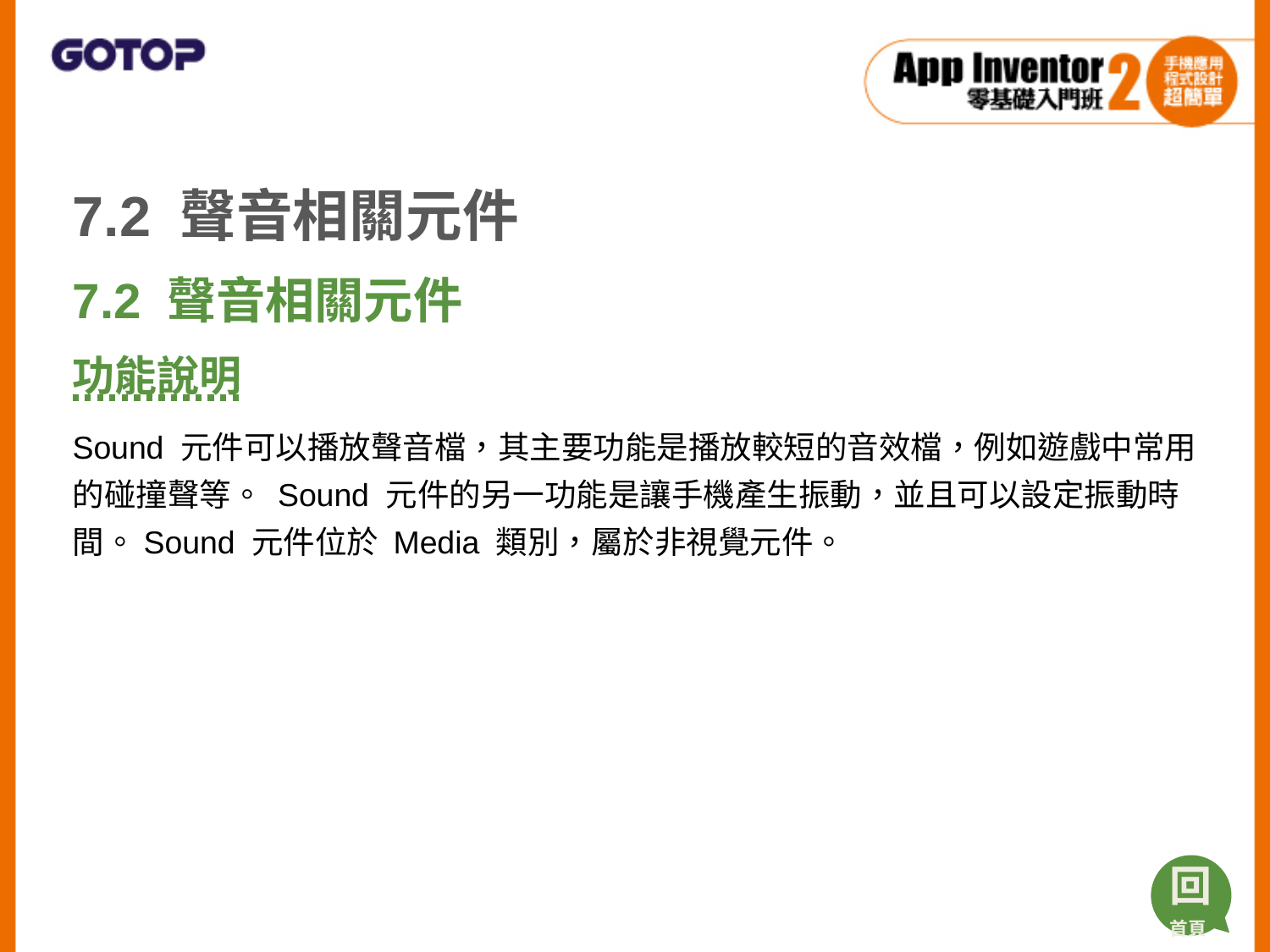

7.2 聲音相關元件
7.2 聲音相關元件
功能說明
Sound 元件可以播放聲音檔，其主要功能是播放較短的音效檔，例如遊戲中常用的碰撞聲等。 Sound 元件的另一功能是讓手機產生振動，並且可以設定振動時間。Sound 元件位於 Media 類別，屬於非視覺元件。
回
首頁